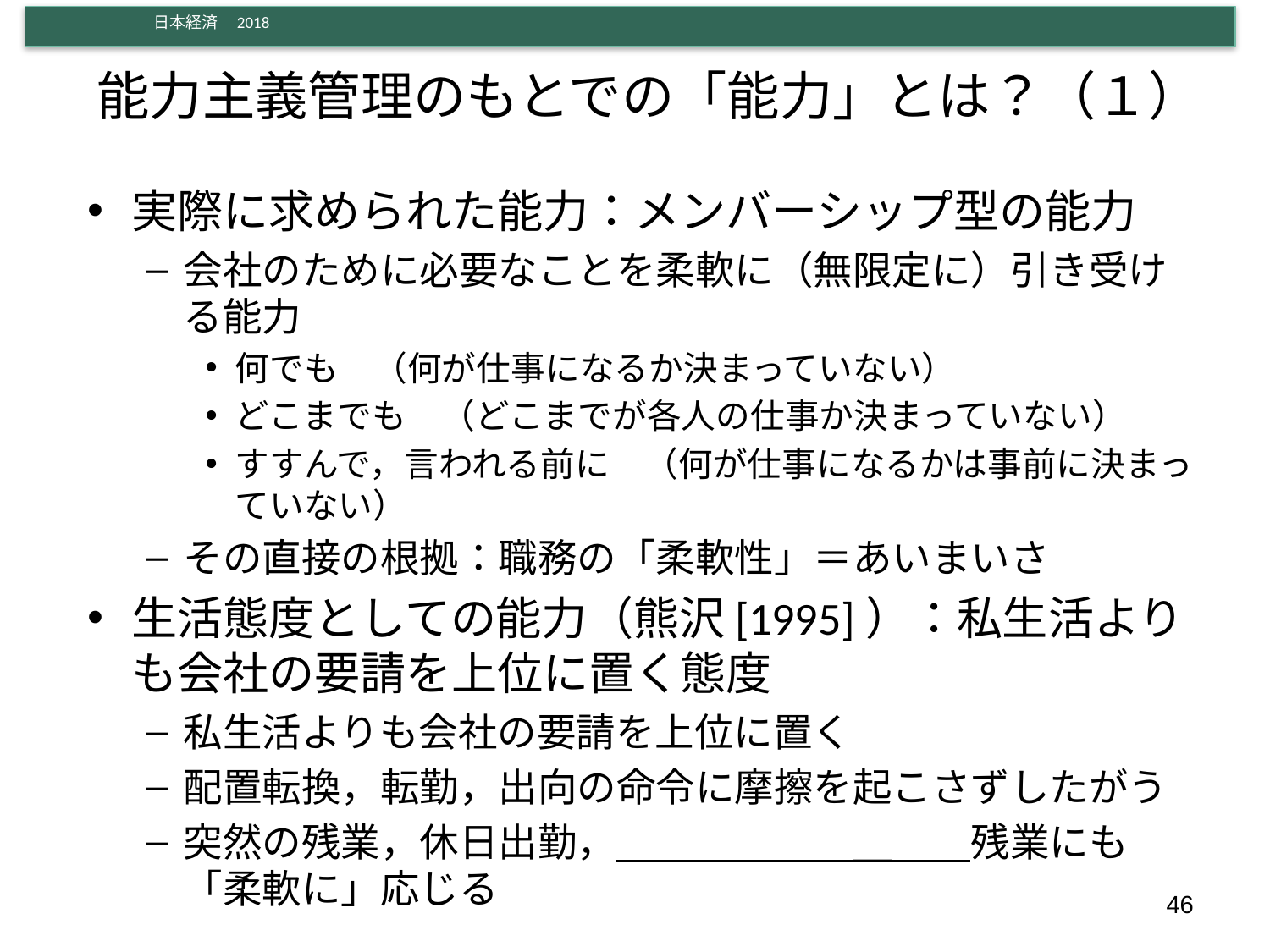

# 能力主義管理のもとでの「能力」とは？（１）
実際に求められた能力：メンバーシップ型の能力
会社のために必要なことを柔軟に（無限定に）引き受ける能力
何でも　（何が仕事になるか決まっていない）
どこまでも　（どこまでが各人の仕事か決まっていない）
すすんで，言われる前に　（何が仕事になるかは事前に決まっていない）
その直接の根拠：職務の「柔軟性」＝あいまいさ
生活態度としての能力（熊沢[1995]）：私生活よりも会社の要請を上位に置く態度
私生活よりも会社の要請を上位に置く
配置転換，転勤，出向の命令に摩擦を起こさずしたがう
突然の残業，休日出勤，　　　　　　＿　　残業にも「柔軟に」応じる
46